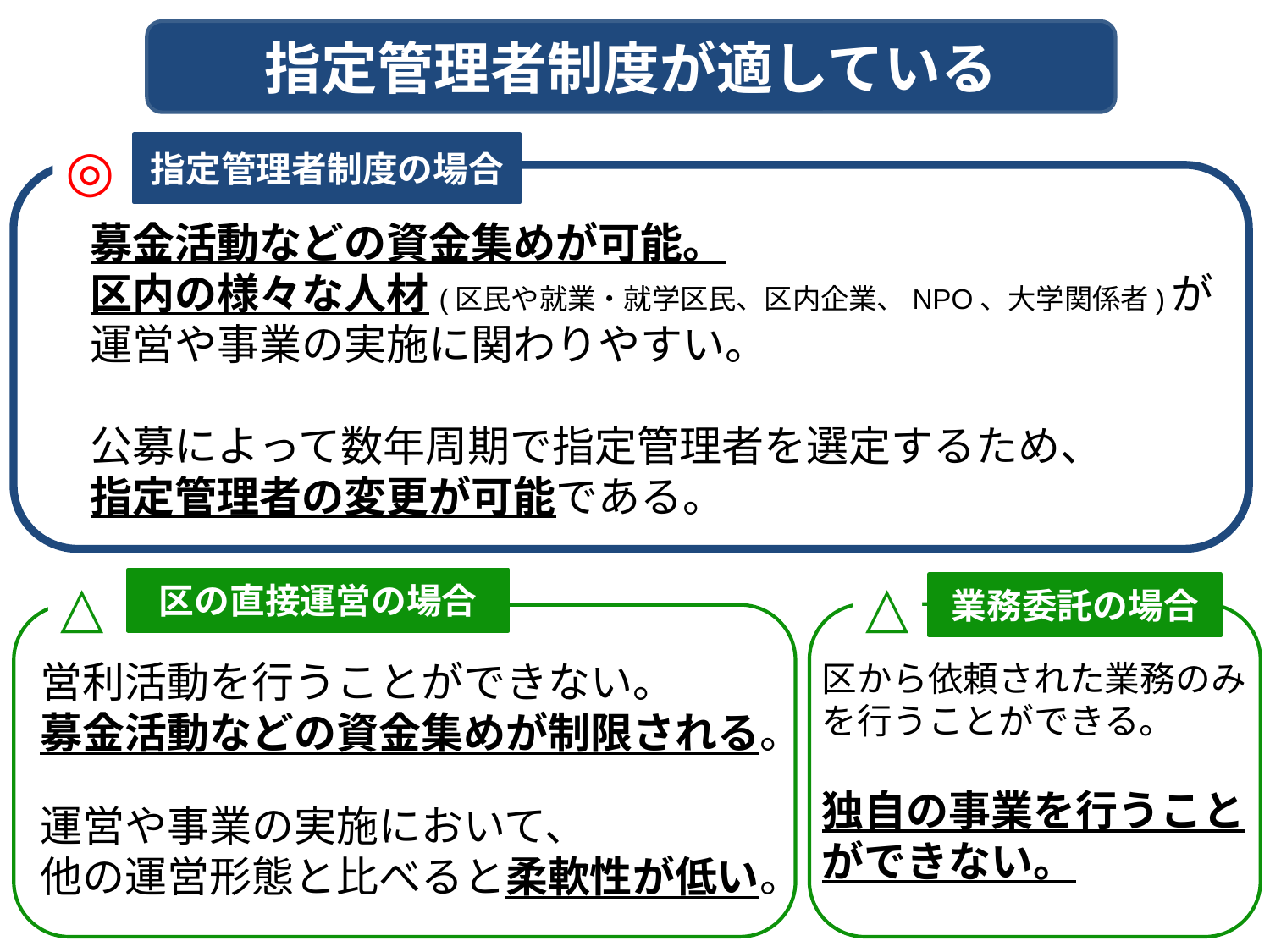

指定管理者制度が適している
◎
指定管理者制度の場合

募金活動などの資金集めが可能。
区内の様々な人材(区民や就業・就学区民、区内企業、NPO、大学関係者)が
運営や事業の実施に関わりやすい。

公募によって数年周期で指定管理者を選定するため、
指定管理者の変更が可能である。
△
△
区の直接運営の場合
業務委託の場合

営利活動を行うことができない。
募金活動などの資金集めが制限される。

運営や事業の実施において、
他の運営形態と比べると柔軟性が低い。
区から依頼された業務のみを行うことができる。

独自の事業を行うことができない。